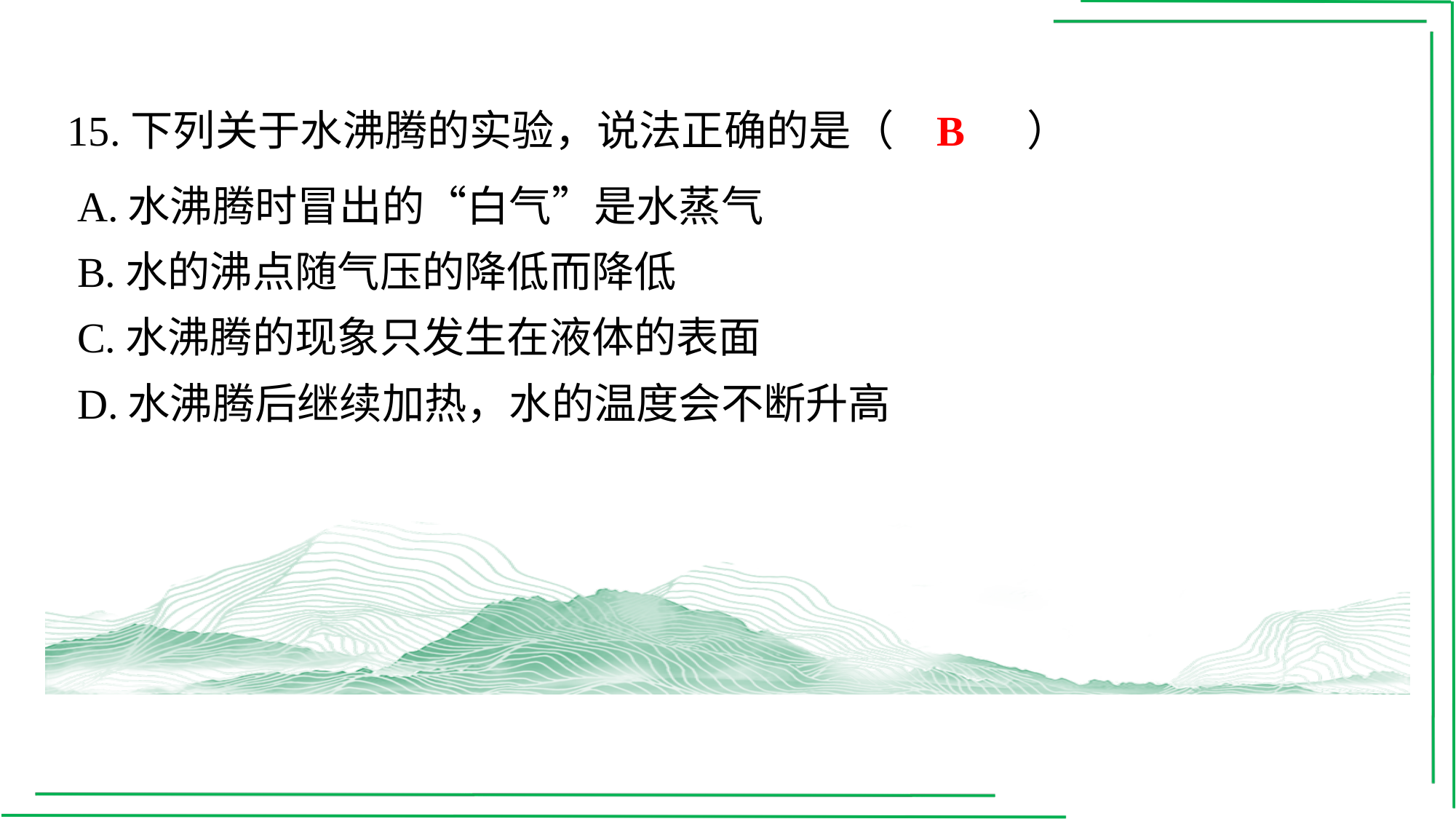

B
15.下列关于水沸腾的实验，说法正确的是（　B　）
| A.水沸腾时冒出的“白气”是水蒸气 |
| --- |
| B.水的沸点随气压的降低而降低 |
| C.水沸腾的现象只发生在液体的表面 |
| D.水沸腾后继续加热，水的温度会不断升高 |